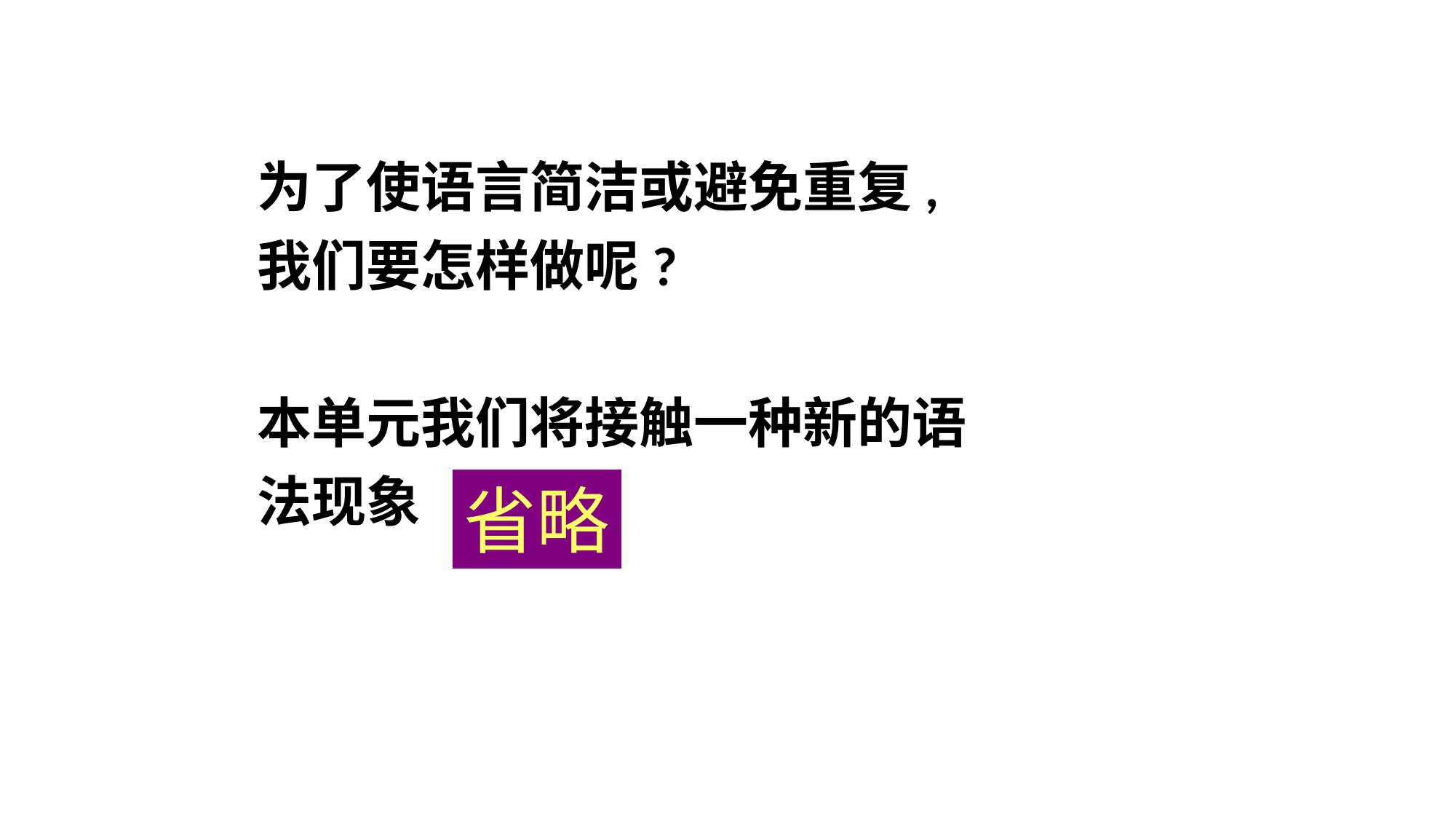

为了使语言简洁或避免重复,
我们要怎样做呢?

本单元我们将接触一种新的语法现象
省略